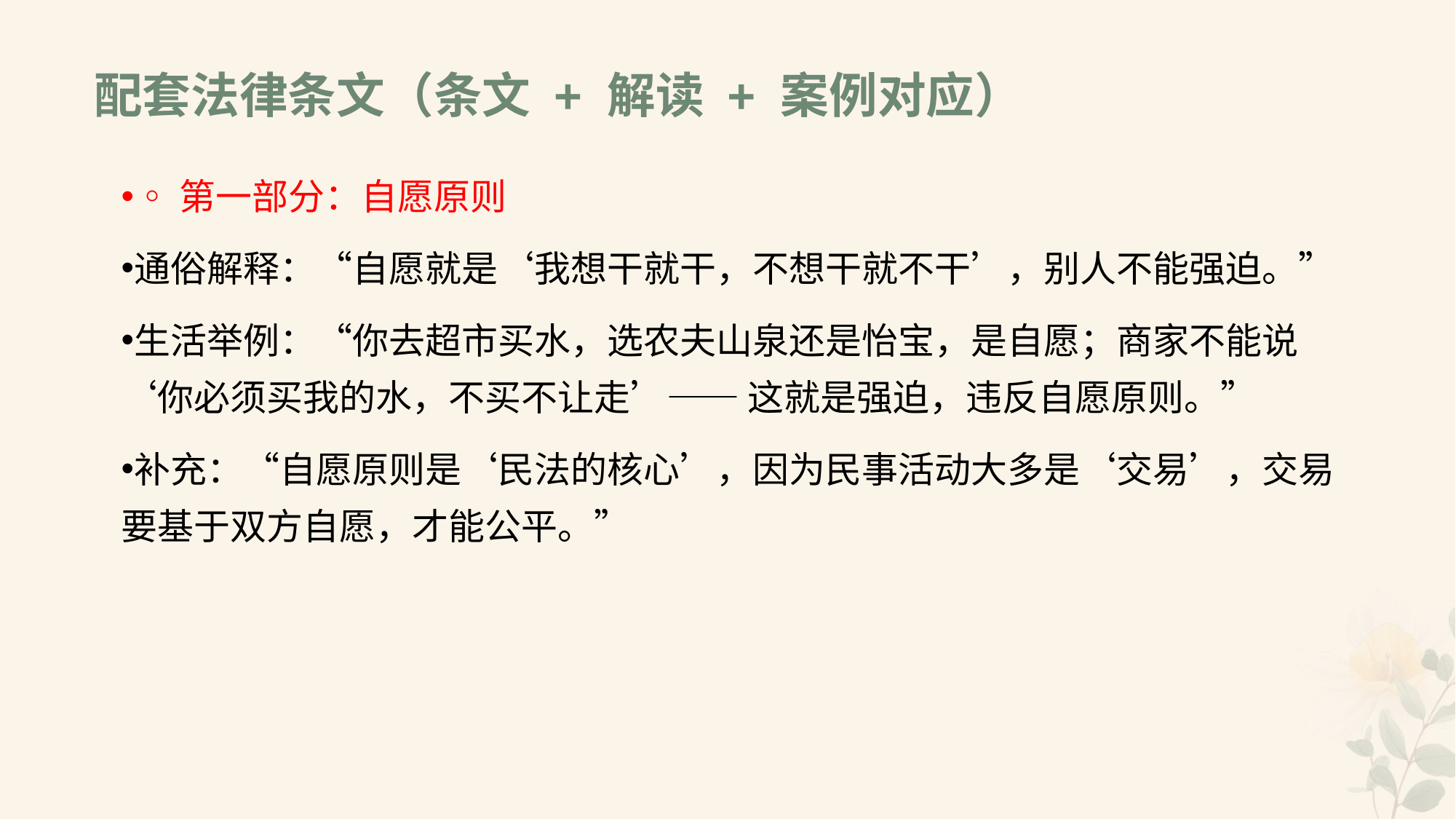

# 配套法律条文（条文 + 解读 + 案例对应）
◦第一部分：自愿原则
通俗解释：“自愿就是‘我想干就干，不想干就不干’，别人不能强迫。”
生活举例：“你去超市买水，选农夫山泉还是怡宝，是自愿；商家不能说‘你必须买我的水，不买不让走’—— 这就是强迫，违反自愿原则。”
补充：“自愿原则是‘民法的核心’，因为民事活动大多是‘交易’，交易要基于双方自愿，才能公平。”